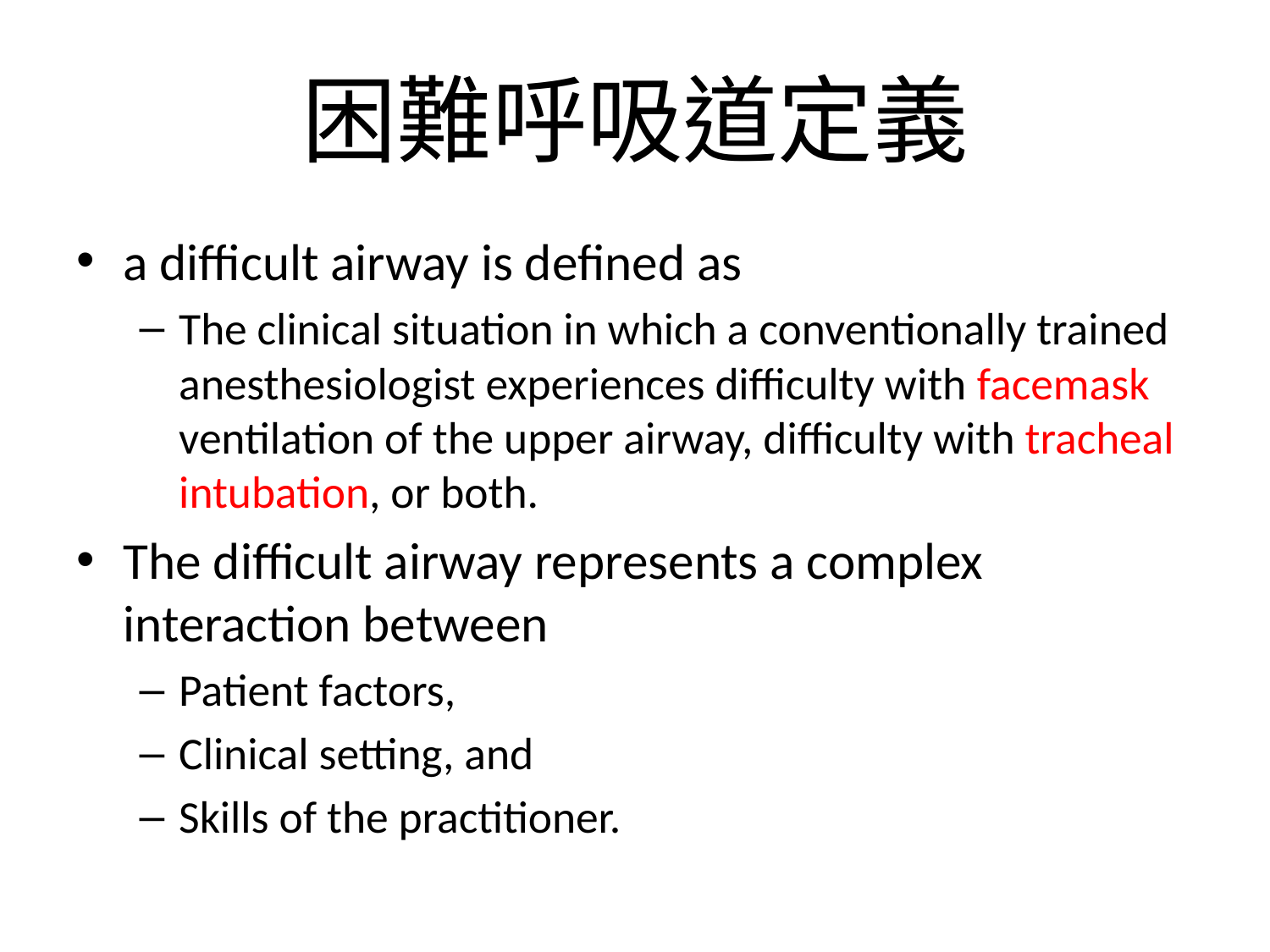

# 困難呼吸道定義
a difficult airway is defined as
The clinical situation in which a conventionally trained anesthesiologist experiences difficulty with facemask ventilation of the upper airway, difficulty with tracheal intubation, or both.
The difficult airway represents a complex interaction between
Patient factors,
Clinical setting, and
Skills of the practitioner.